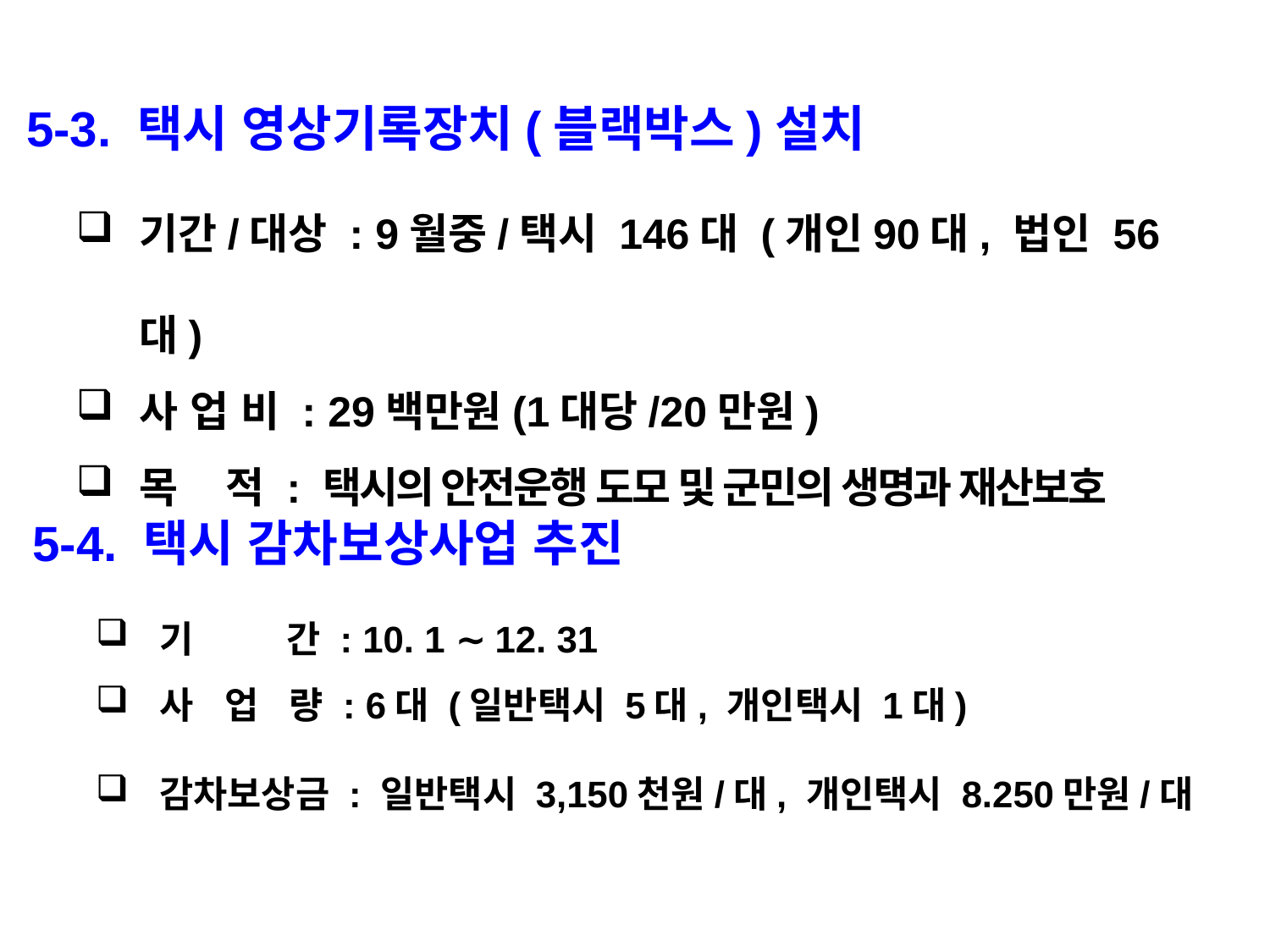

5-3. 택시 영상기록장치(블랙박스)설치
기간/대상 : 9월중/택시 146대 (개인90대, 법인 56대)
사 업 비 : 29백만원(1대당/20만원)
목    적 : 택시의 안전운행 도모 및 군민의 생명과 재산보호
5-4. 택시 감차보상사업 추진
기         간 : 10. 1 ∼ 12. 31
사   업   량 : 6대 (일반택시 5대, 개인택시 1대)
감차보상금 : 일반택시 3,150천원/대, 개인택시 8.250만원/대